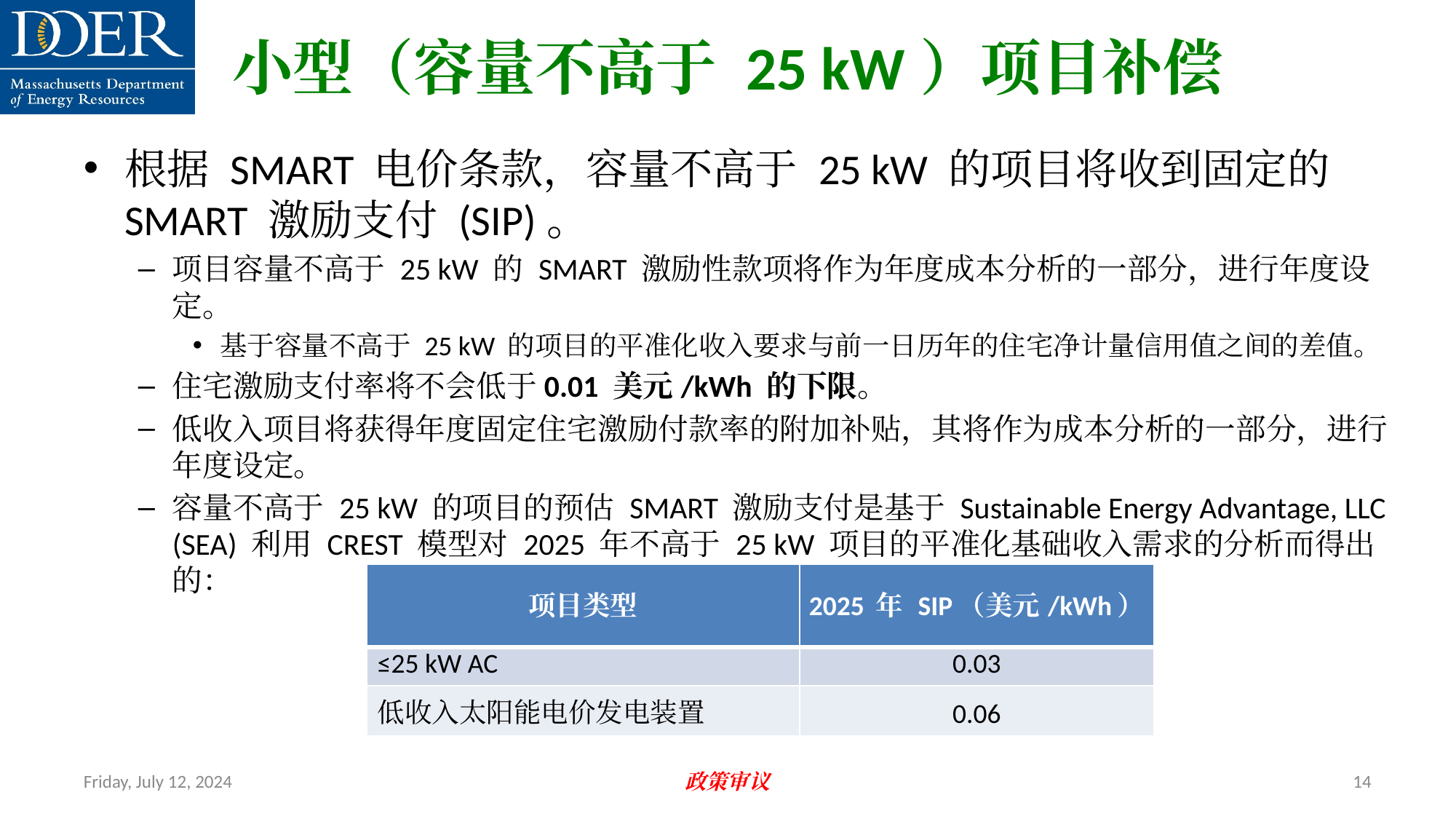

小型（容量不高于 25 kW）项目补偿
根据 SMART 电价条款，容量不高于 25 kW 的项目将收到固定的 SMART 激励支付 (SIP)。
项目容量不高于 25 kW 的 SMART 激励性款项将作为年度成本分析的一部分，进行年度设定。
基于容量不高于 25 kW 的项目的平准化收入要求与前一日历年的住宅净计量信用值之间的差值。
住宅激励支付率将不会低于0.01 美元/kWh 的下限。
低收入项目将获得年度固定住宅激励付款率的附加补贴，其将作为成本分析的一部分，进行年度设定。
容量不高于 25 kW 的项目的预估 SMART 激励支付是基于 Sustainable Energy Advantage, LLC (SEA) 利用 CREST 模型对 2025 年不高于 25 kW 项目的平准化基础收入需求的分析而得出的：
| 项目类型 | 2025 年 SIP（美元/kWh） |
| --- | --- |
| ≤25 kW AC | 0.03 |
| 低收入太阳能电价发电装置 | 0.06 |
Friday, July 12, 2024
政策审议
14